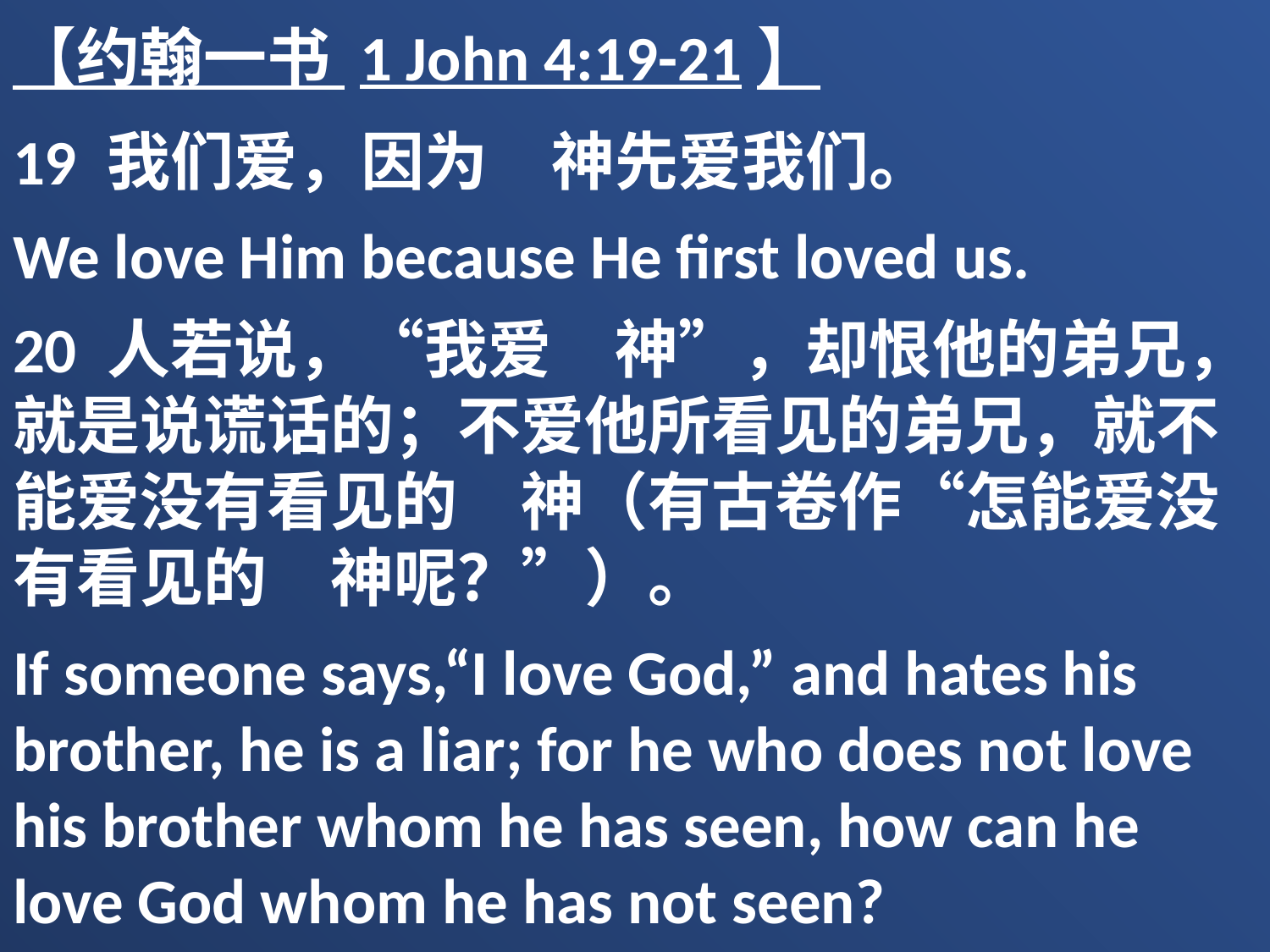

【约翰一书 1 John 4:19-21】
19 我们爱，因为　神先爱我们。
We love Him because He first loved us.
20 人若说，“我爱　神”，却恨他的弟兄，就是说谎话的；不爱他所看见的弟兄，就不能爱没有看见的　神（有古卷作“怎能爱没有看见的　神呢？”）。
If someone says,“I love God,” and hates his brother, he is a liar; for he who does not love his brother whom he has seen, how can he love God whom he has not seen?